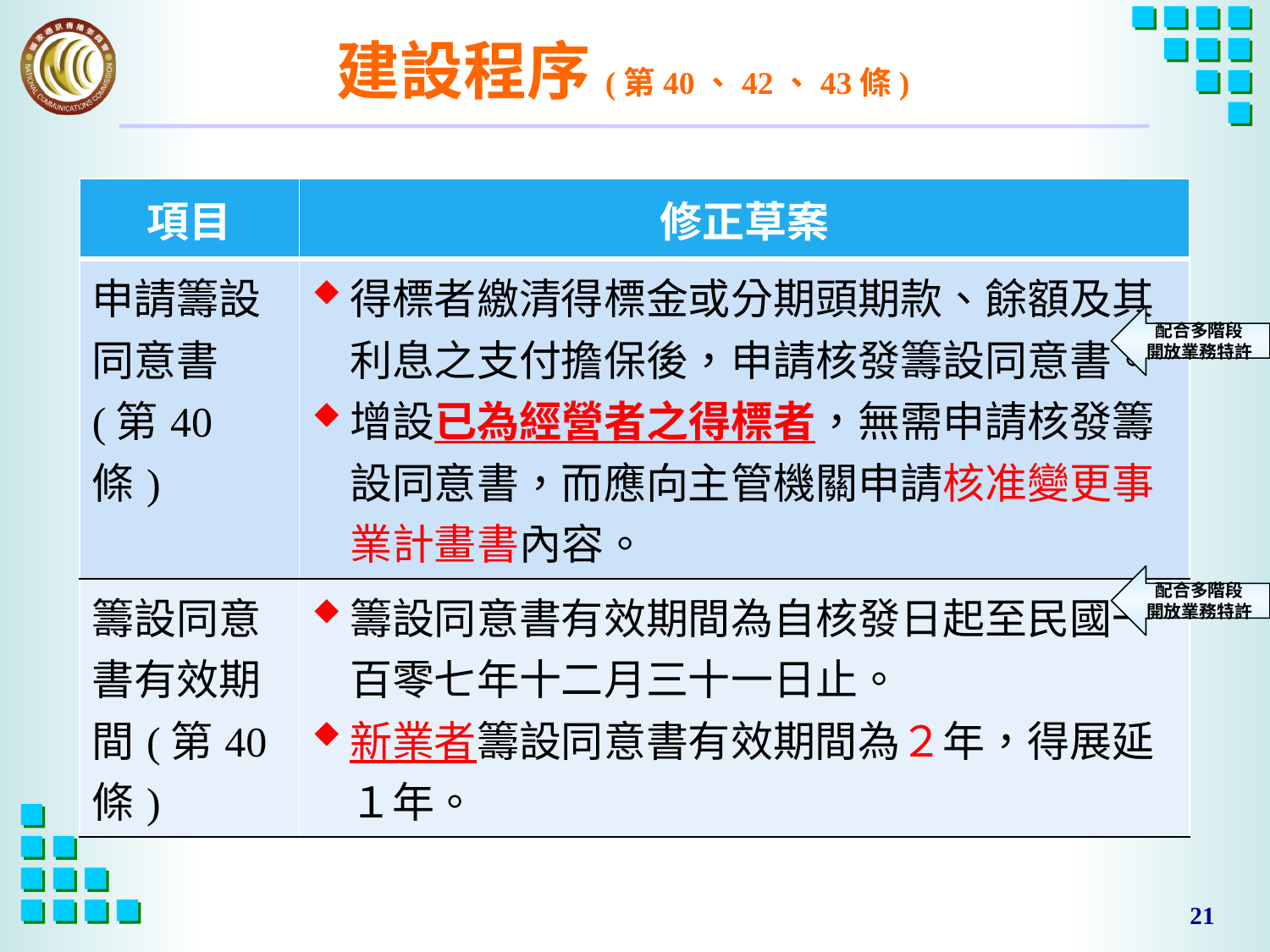

# 建設程序(第40、42、43條)
| 項目 | 修正草案 |
| --- | --- |
| 申請籌設同意書(第40條) | 得標者繳清得標金或分期頭期款、餘額及其利息之支付擔保後，申請核發籌設同意書。 增設已為經營者之得標者，無需申請核發籌設同意書，而應向主管機關申請核准變更事業計畫書內容。 |
| 籌設同意書有效期間(第40條) | 籌設同意書有效期間為自核發日起至民國一百零七年十二月三十一日止。 新業者籌設同意書有效期間為２年，得展延１年。 |
配合多階段
開放業務特許
配合多階段
開放業務特許